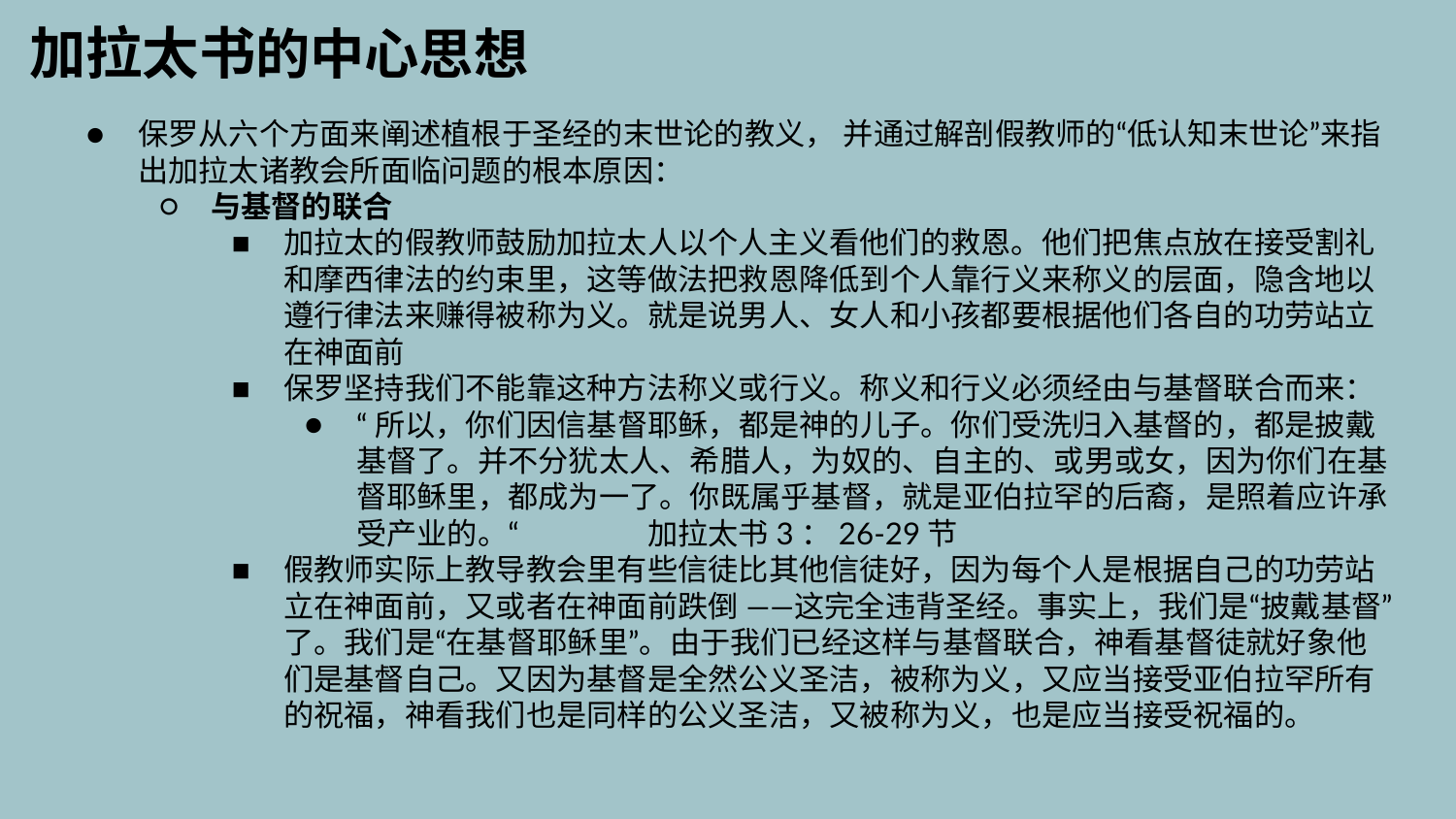

加拉太书的中心思想
保罗从六个方面来阐述植根于圣经的末世论的教义， 并通过解剖​​假教师的“低认知末世论”​​来指出加拉太诸教会所面临问题的根本原因：
与基督的联合
加拉太的假教师鼓励加拉太人以个人主义看他们的救恩。他们把焦点放在接受割礼和摩西律法的约束里，这等做法把救恩降低到个人靠行义来称义的层面，隐含地以遵行律法来赚得被称为义。就是说男人、女人和小孩都要根据他们各自的功劳站立在神面前
保罗坚持我们不能靠这种方法称义或行义。称义和行义必须经由与基督联合而来：
“所以，你们因信基督耶稣，都是神的儿子。你们受洗归入基督的，都是披戴基督了。并不分犹太人、希腊人，为奴的、自主的、或男或女，因为你们在基督耶稣里，都成为一了。你既属乎基督，就是亚伯拉罕的后裔，是照着应许承受产业的。“	加拉太书3：26-29节
假教师实际上教导教会里有些信徒比其他信徒好，因为每个人是根据自己的功劳站立在神面前，又或者在神面前跌倒 ——这完全违背圣经。事实上，我们是“披戴基督”了。我们是“在基督耶稣里”。由于我们已经这样与基督联合，神看基督徒就好象他们是基督自己。又因为基督是全然公义圣洁，被称为义，又应当接受亚伯拉罕所有的祝福，神看我们也是同样的公义圣洁，又被称为义，也是应当接受祝福的。